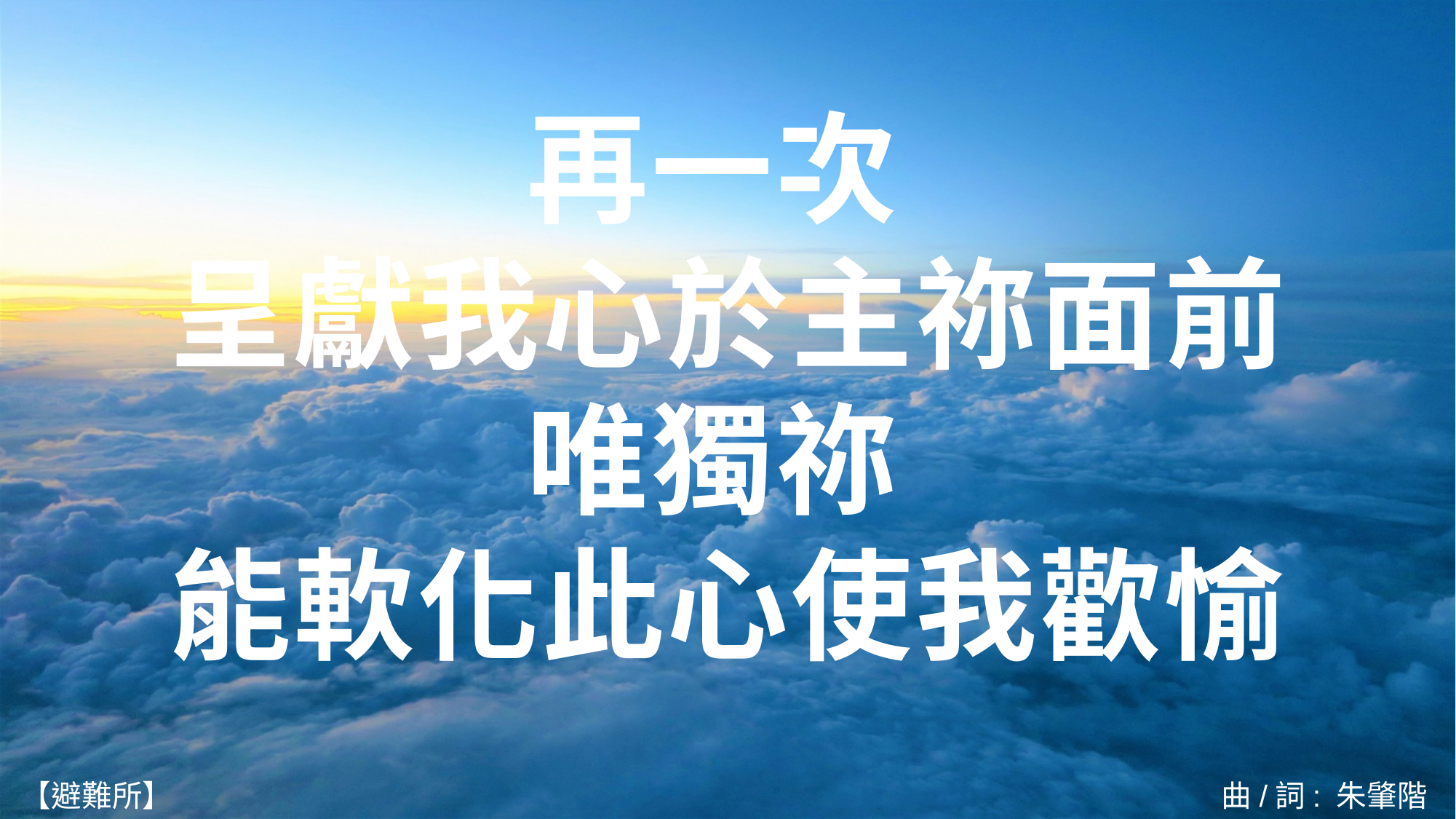

再一次
呈獻我心於主祢面前
唯獨祢
能軟化此心使我歡愉
【避難所】						                                                         	曲/詞: 朱肇階